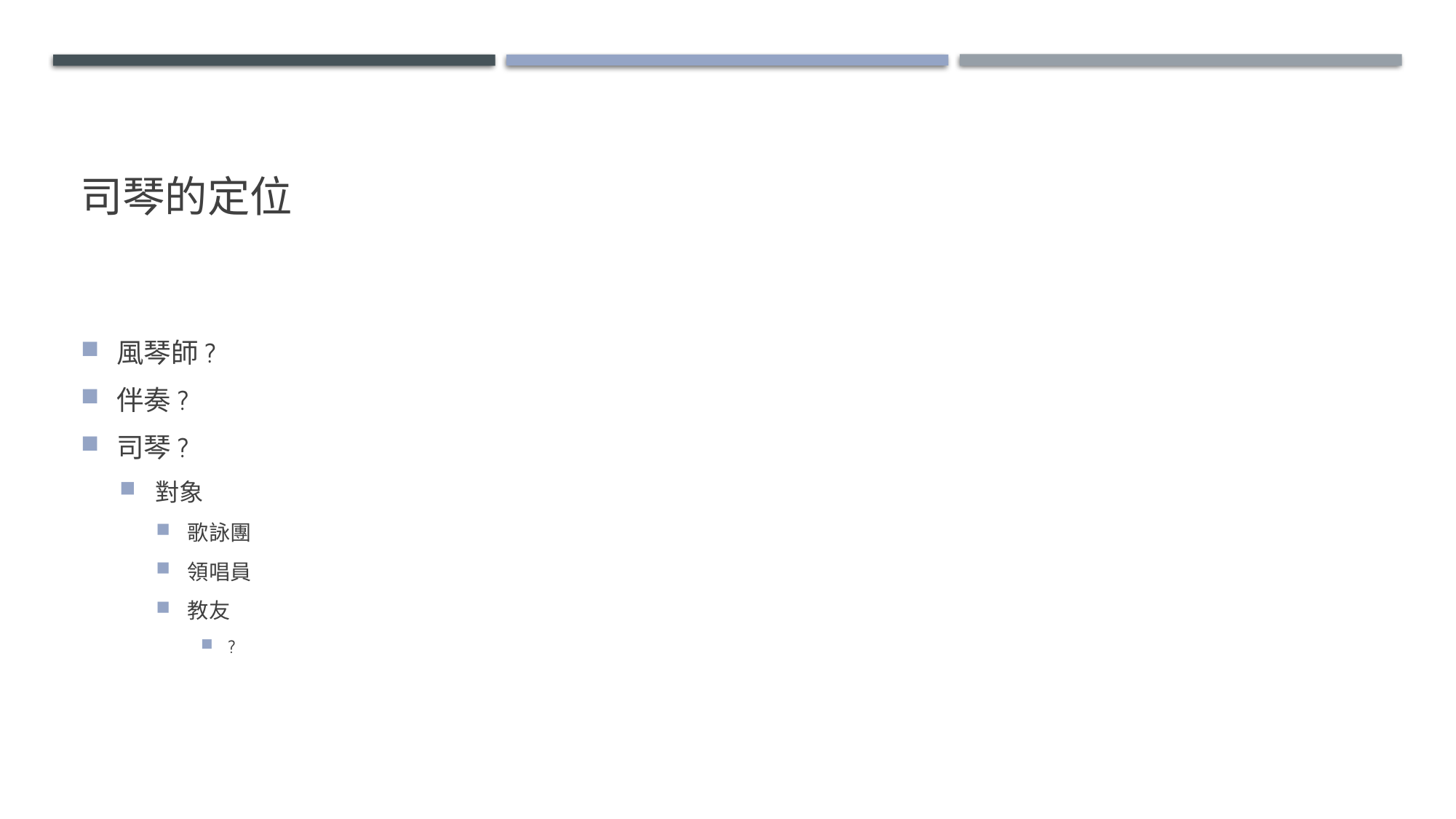

# 司琴的定位
風琴師?
伴奏?
司琴?
對象
歌詠團
領唱員
教友
?